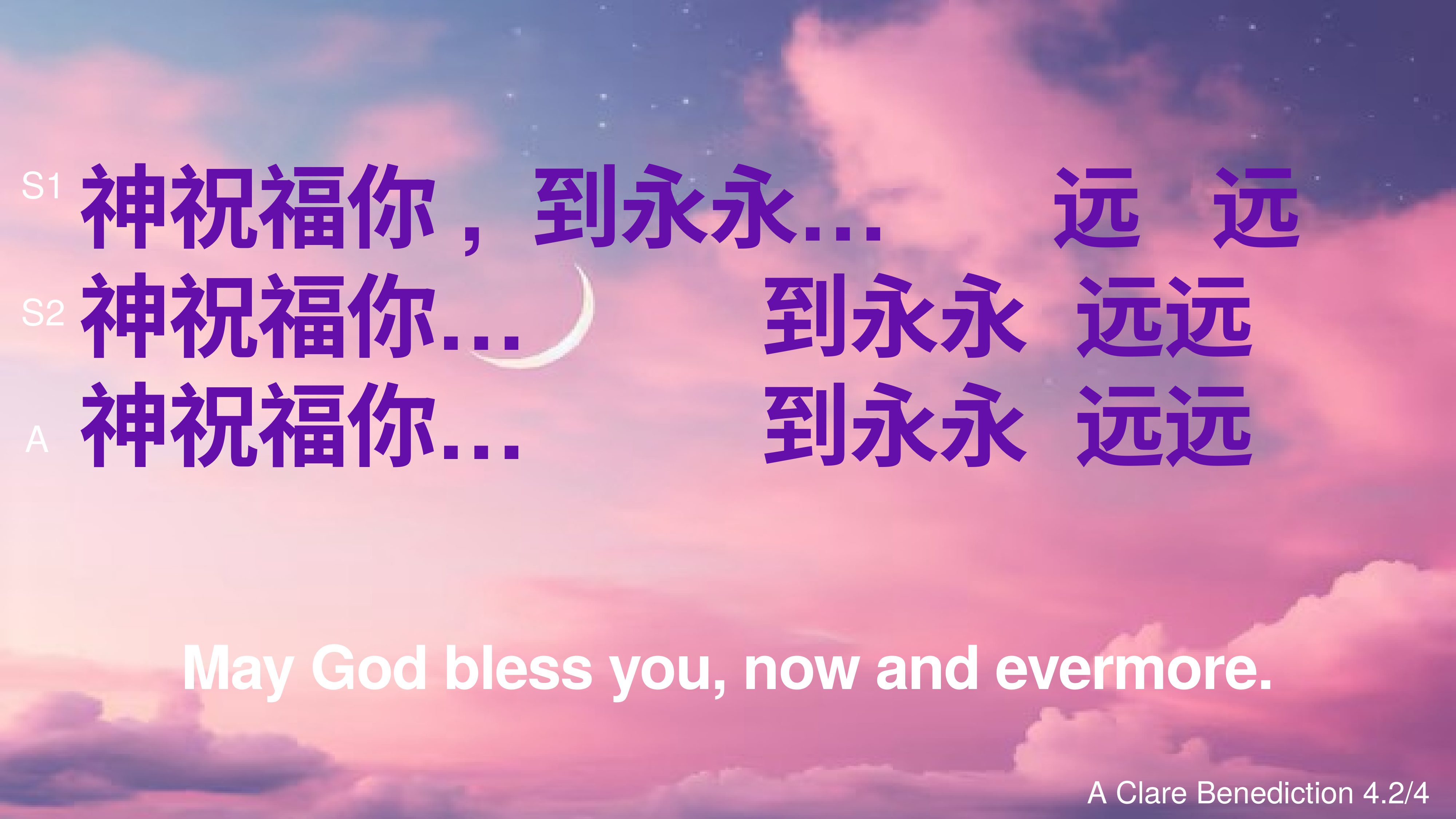

# 神祝福你, 到永永…       远   远
神祝福你…          到永永  远远
神祝福你…          到永永  远远
S1
S2
A
May God bless you, now and evermore.
A Clare Benediction 4.2/4